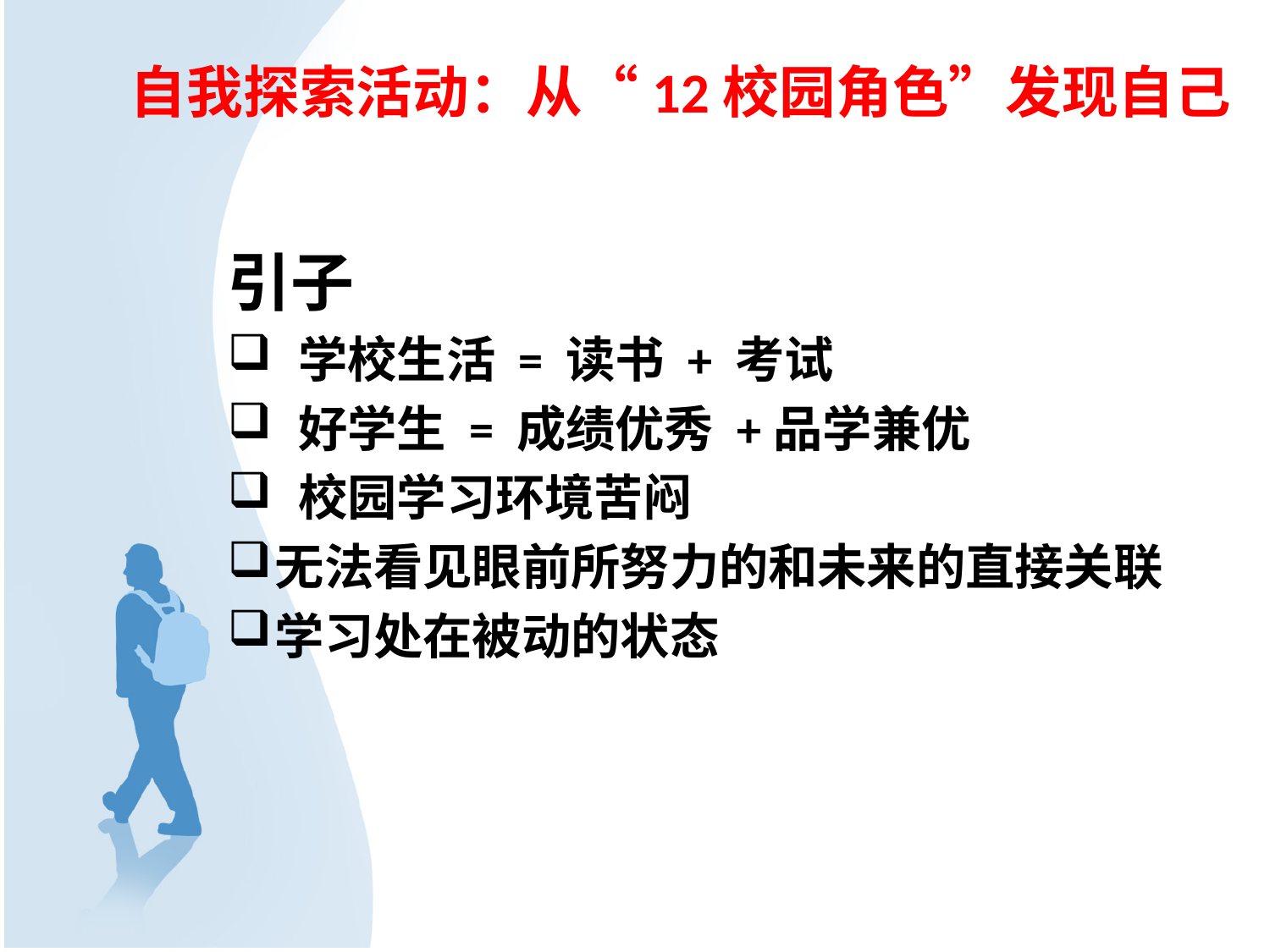

自我探索活动：从“12校园角色”发现自己
引子
 学校生活 = 读书 + 考试
 好学生 = 成绩优秀 +品学兼优
 校园学习环境苦闷
无法看见眼前所努力的和未来的直接关联
学习处在被动的状态